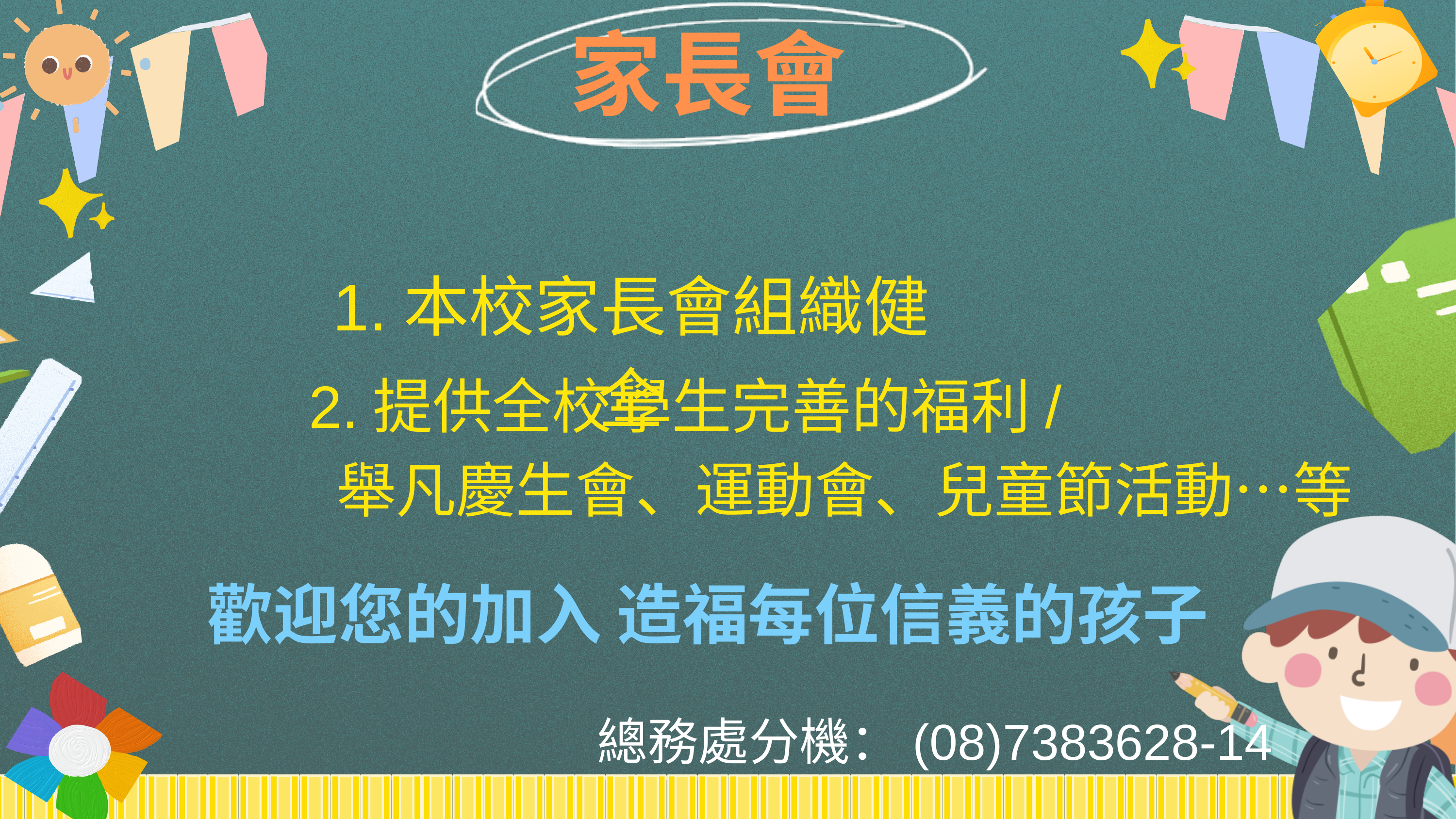

家長會

1.本校家長會組織健全
2.提供全校學生完善的福利/
 舉凡慶生會、運動會、兒童節活動…等

歡迎您的加入 造福每位信義的孩子

總務處分機：(08)7383628-14